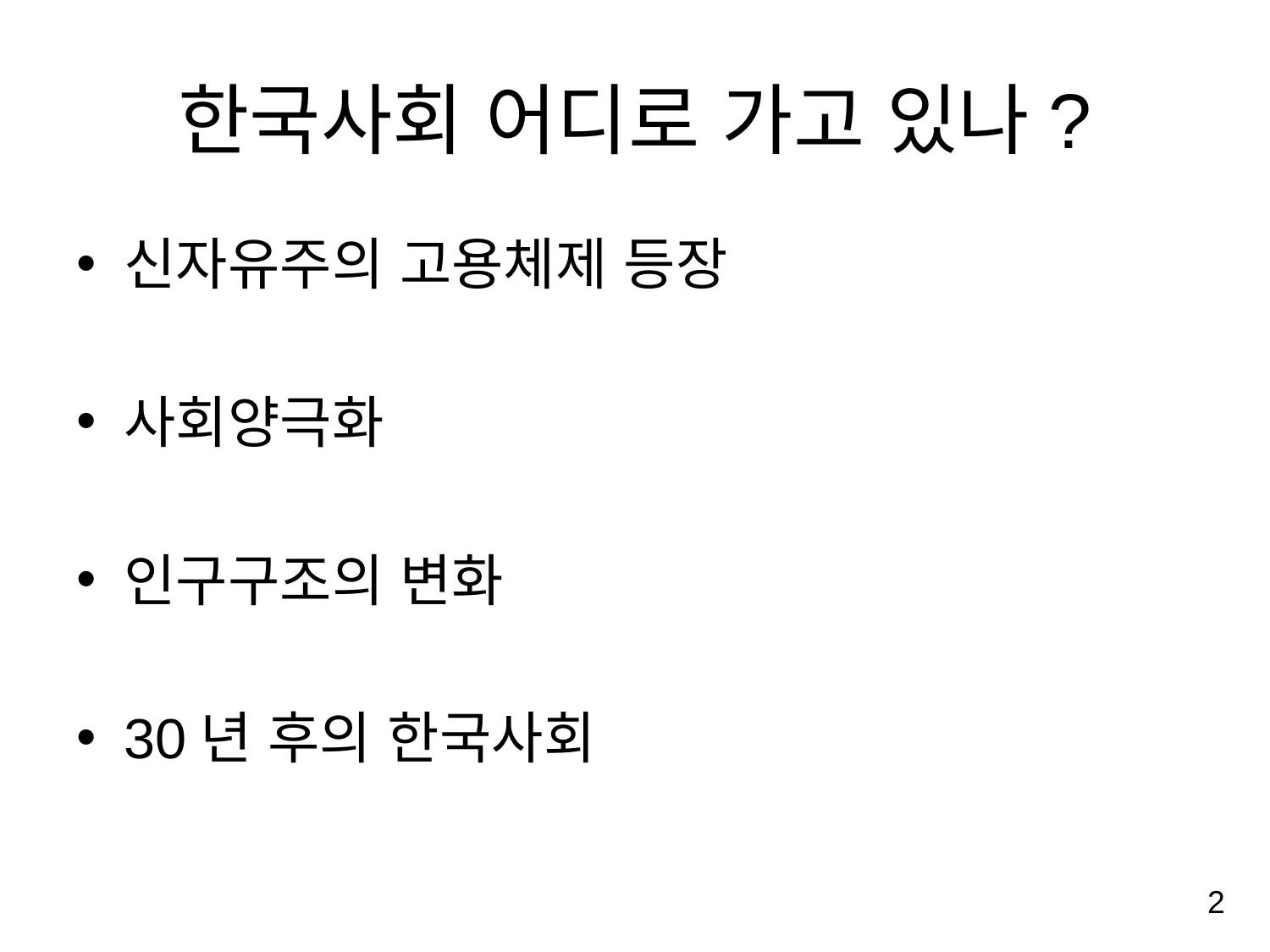

# 한국사회 어디로 가고 있나?
신자유주의 고용체제 등장

사회양극화

인구구조의 변화

30년 후의 한국사회

2